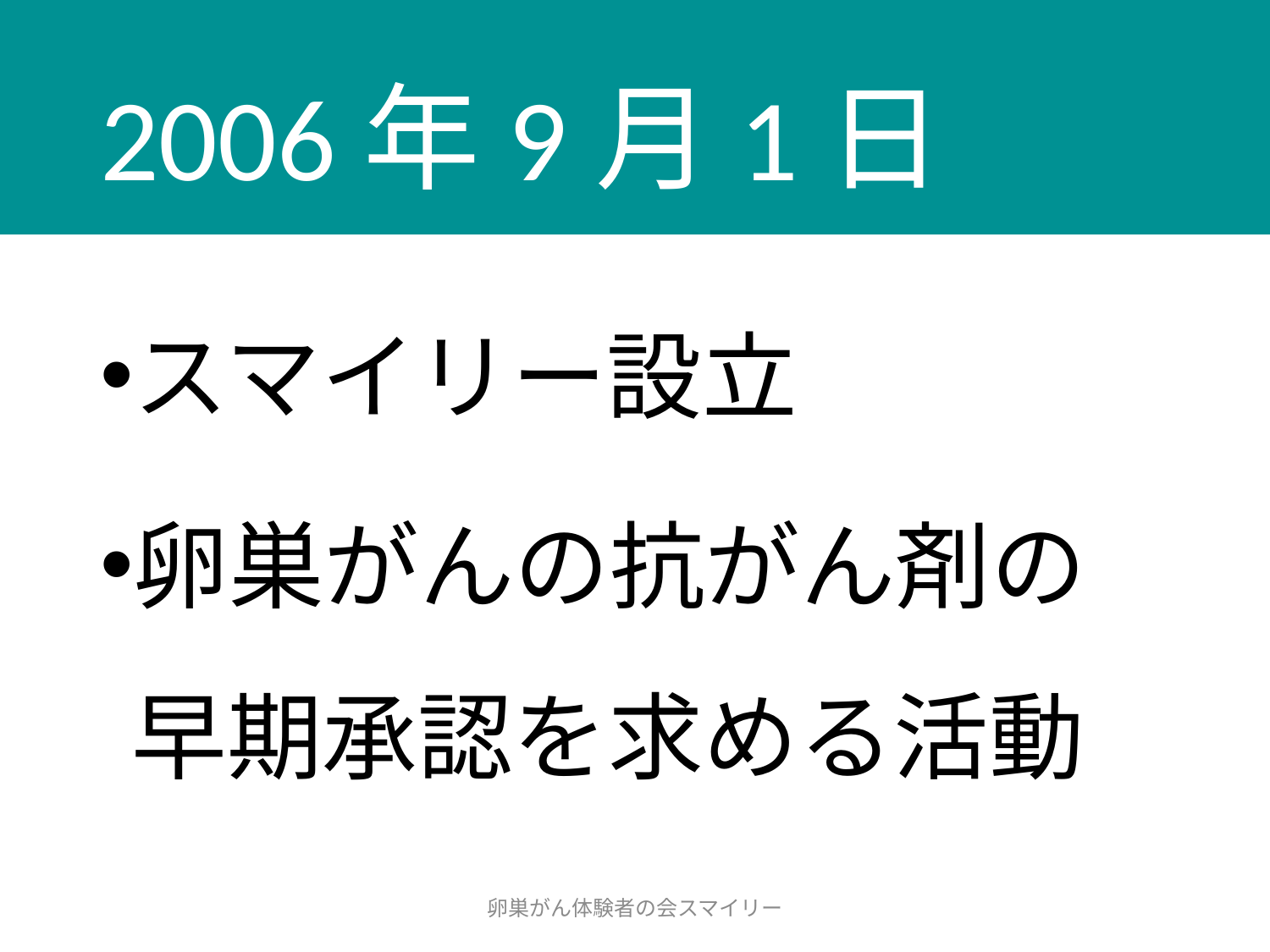

# 2006年9月1日
スマイリー設立
卵巣がんの抗がん剤の
早期承認を求める活動
卵巣がん体験者の会スマイリー